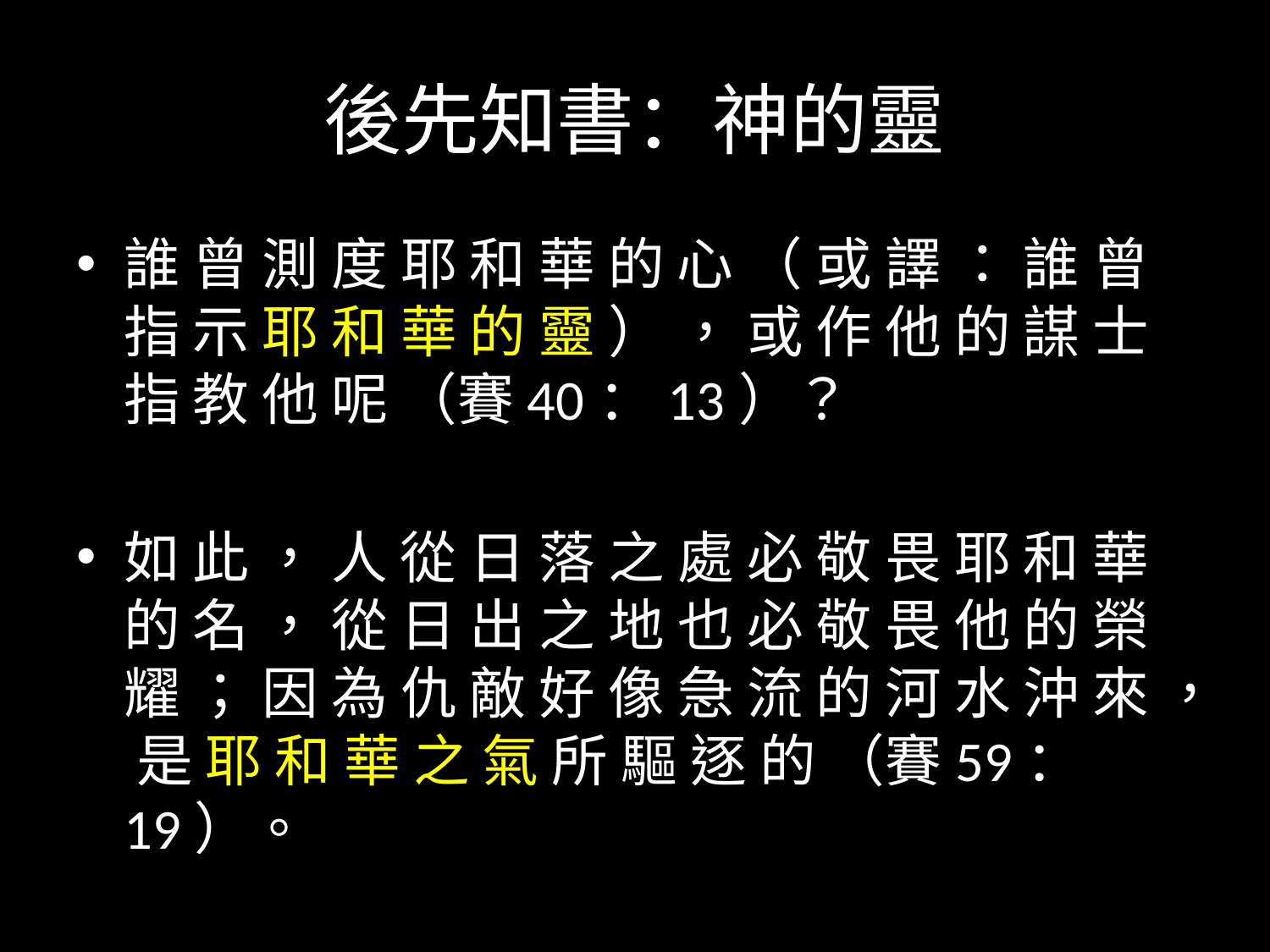

# 後先知書：神的靈
誰 曾 測 度 耶 和 華 的 心 （ 或 譯 ： 誰 曾 指 示 耶 和 華 的 靈 ） ， 或 作 他 的 謀 士 指 教 他 呢 （賽40：13）？

如 此 ， 人 從 日 落 之 處 必 敬 畏 耶 和 華 的 名 ， 從 日 出 之 地 也 必 敬 畏 他 的 榮 耀 ； 因 為 仇 敵 好 像 急 流 的 河 水 沖 來 ， 是 耶 和 華 之 氣 所 驅 逐 的 （賽59：19）。